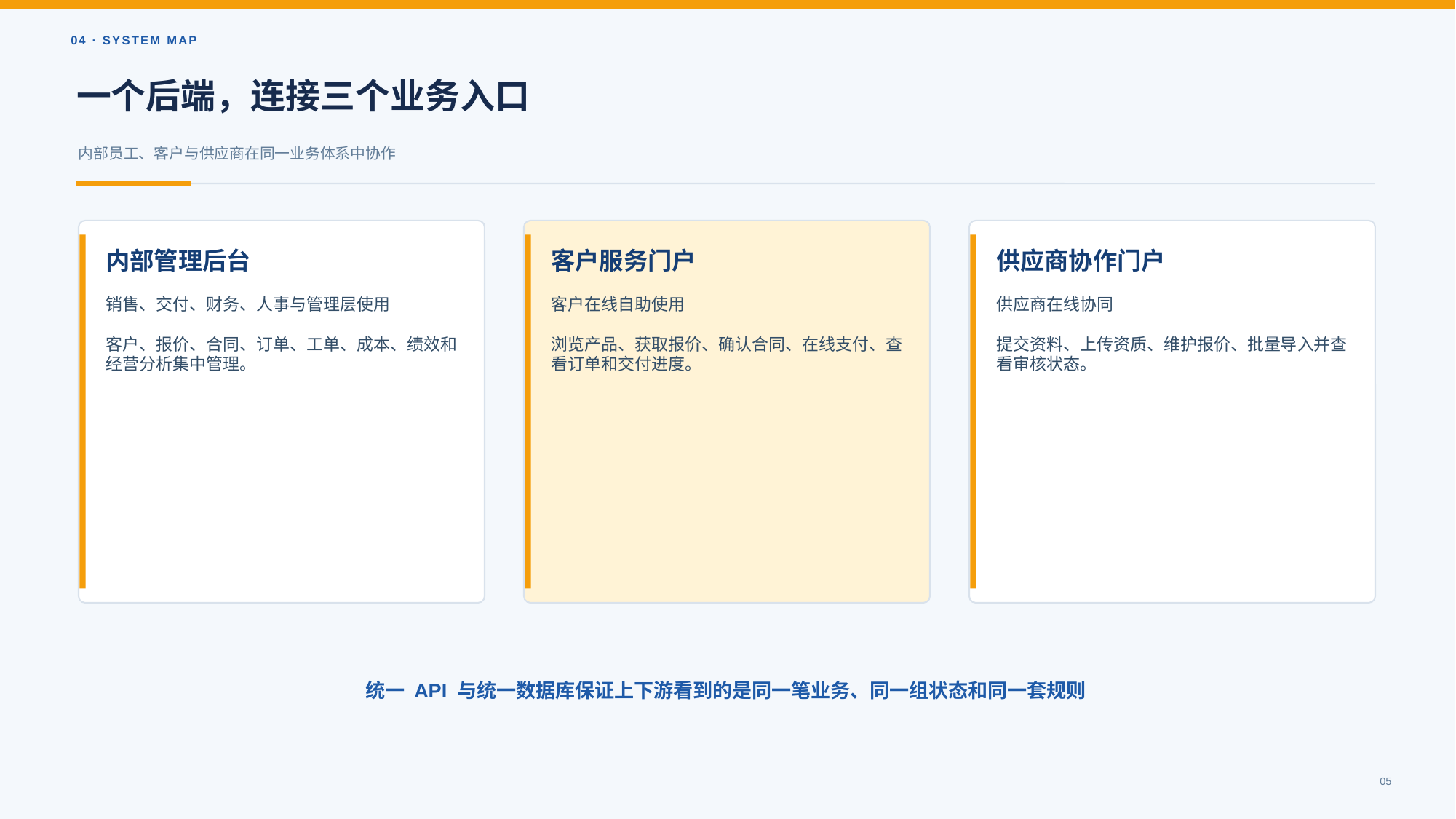

04 · SYSTEM MAP
一个后端，连接三个业务入口
内部员工、客户与供应商在同一业务体系中协作

内部管理后台
客户服务门户
供应商协作门户
销售、交付、财务、人事与管理层使用

客户、报价、合同、订单、工单、成本、绩效和经营分析集中管理。
客户在线自助使用

浏览产品、获取报价、确认合同、在线支付、查看订单和交付进度。
供应商在线协同

提交资料、上传资质、维护报价、批量导入并查看审核状态。
统一 API 与统一数据库保证上下游看到的是同一笔业务、同一组状态和同一套规则
05